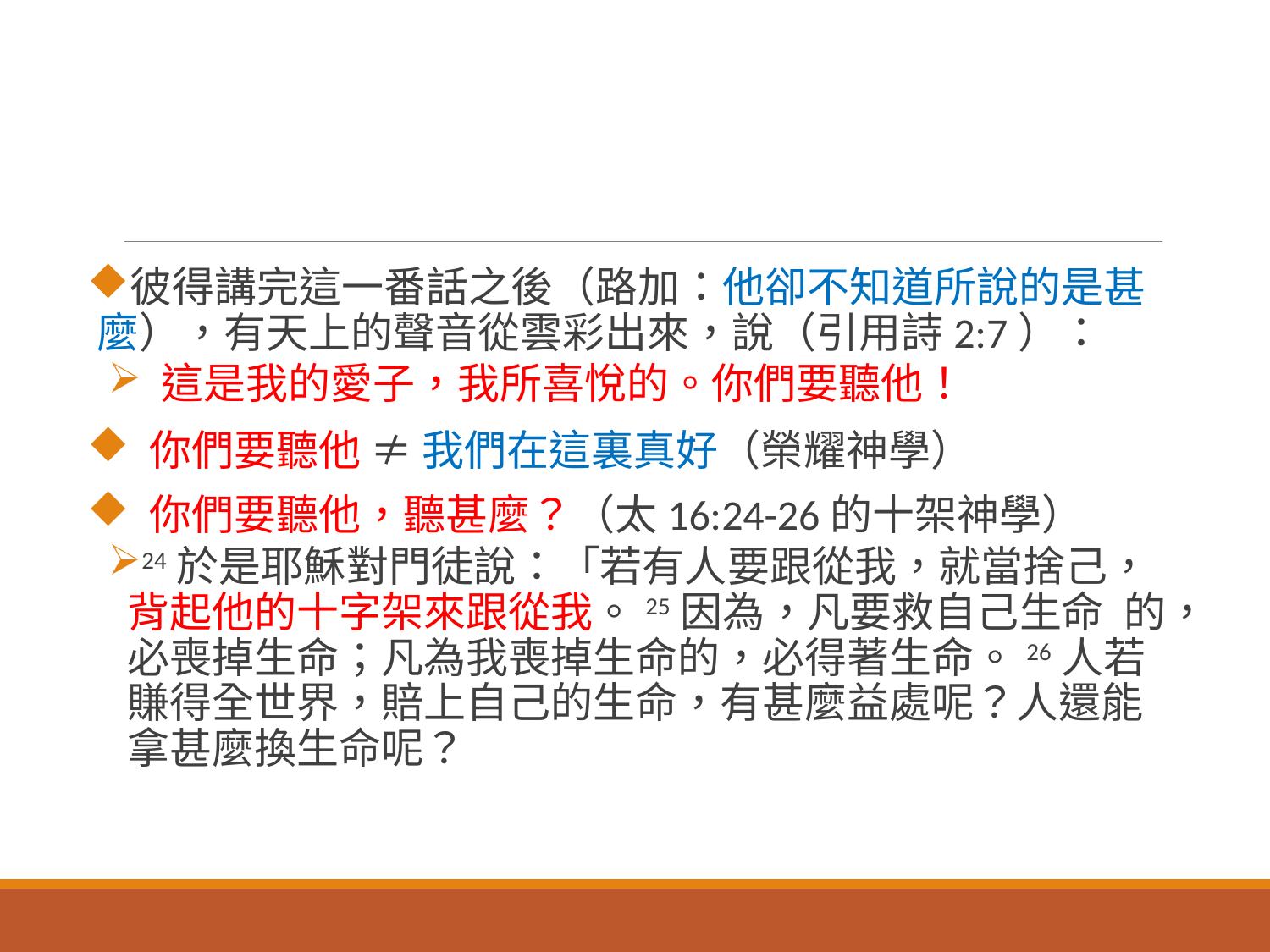

#
彼得講完這一番話之後（路加：他卻不知道所說的是甚麼），有天上的聲音從雲彩出來，說（引用詩2:7）：
 這是我的愛子，我所喜悅的。你們要聽他！
 你們要聽他 ≠ 我們在這裏真好（榮耀神學）
 你們要聽他，聽甚麼？（太16:24-26的十架神學）
24於是耶穌對門徒說：「若有人要跟從我，就當捨己，背起他的十字架來跟從我。25因為，凡要救自己生命﻿﻿的，必喪掉生命；凡為我喪掉生命的，必得著生命。26人若賺得全世界，賠上自己的生命，有甚麼益處呢？人還能拿甚麼換生命呢？